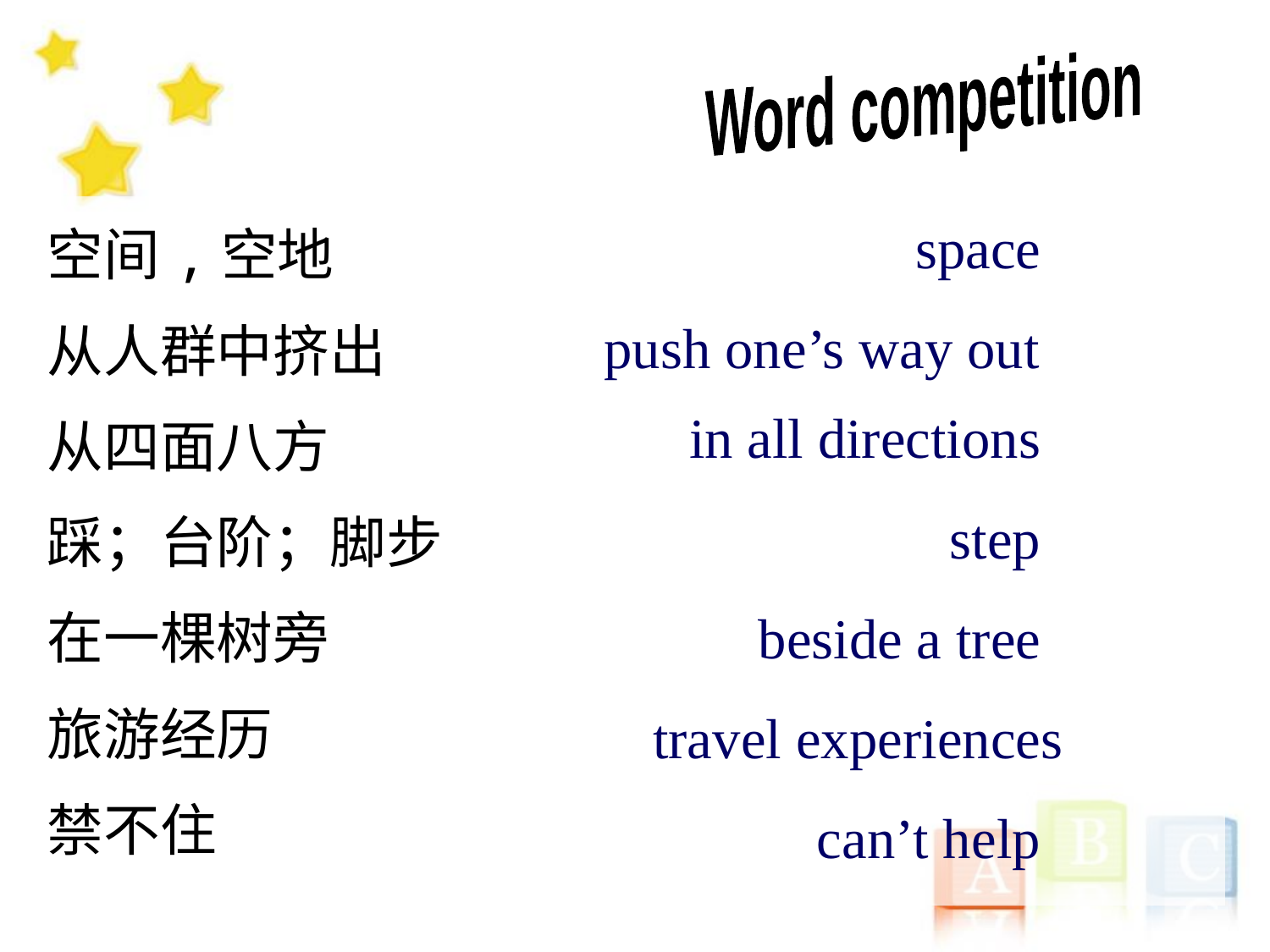

Word competition
空间,空地
从人群中挤出
从四面八方
踩；台阶；脚步
在一棵树旁
旅游经历
禁不住
space
push one’s way out
in all directions
step
beside a tree
travel experiences
can’t help